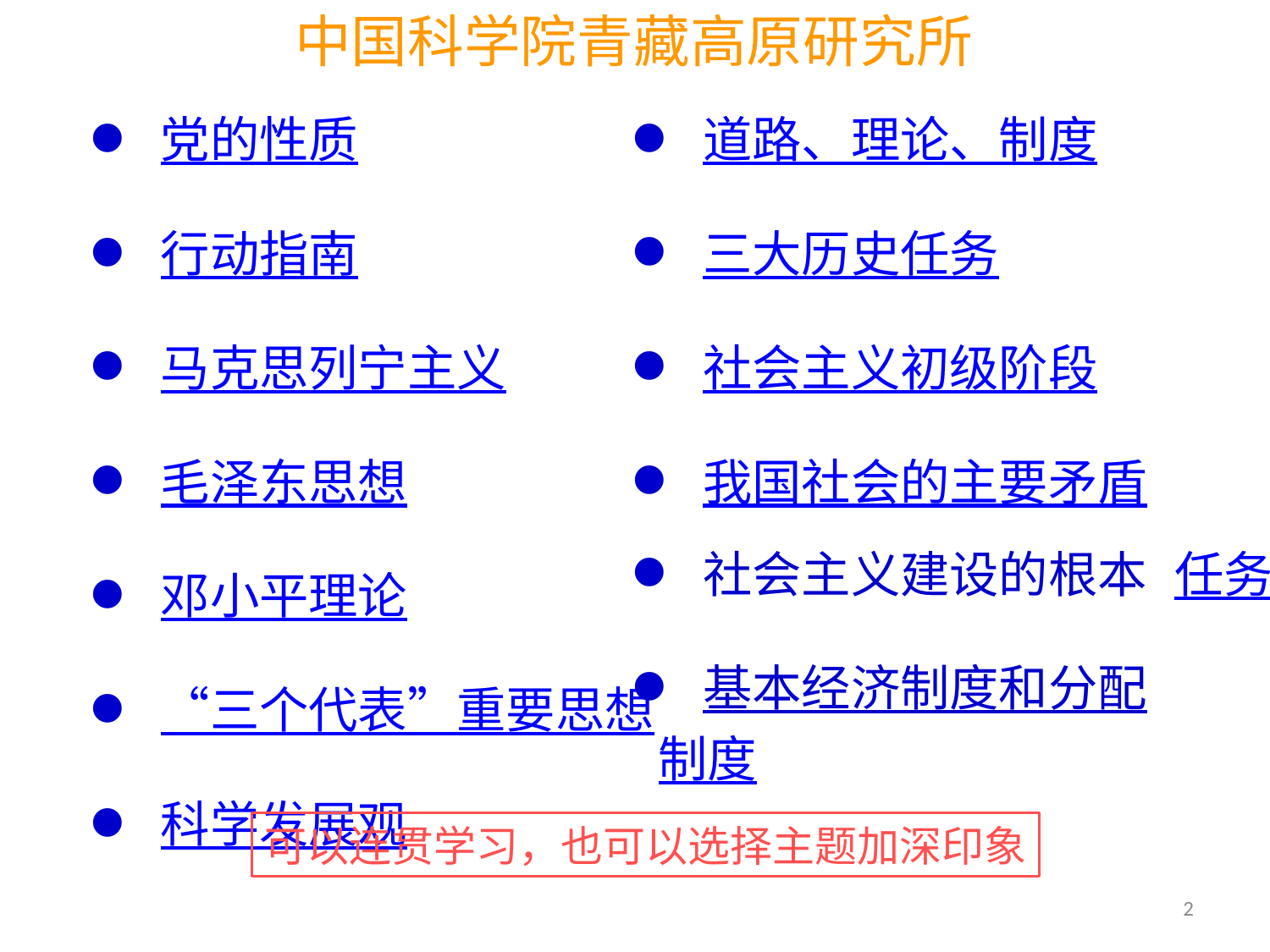

党的性质
 行动指南
 马克思列宁主义
 毛泽东思想
 邓小平理论
 “三个代表”重要思想
 科学发展观
 道路、理论、制度
 三大历史任务
 社会主义初级阶段
 我国社会的主要矛盾
 社会主义建设的根本
   任务
 基本经济制度和分配
   制度
可以连贯学习，也可以选择主题加深印象
2